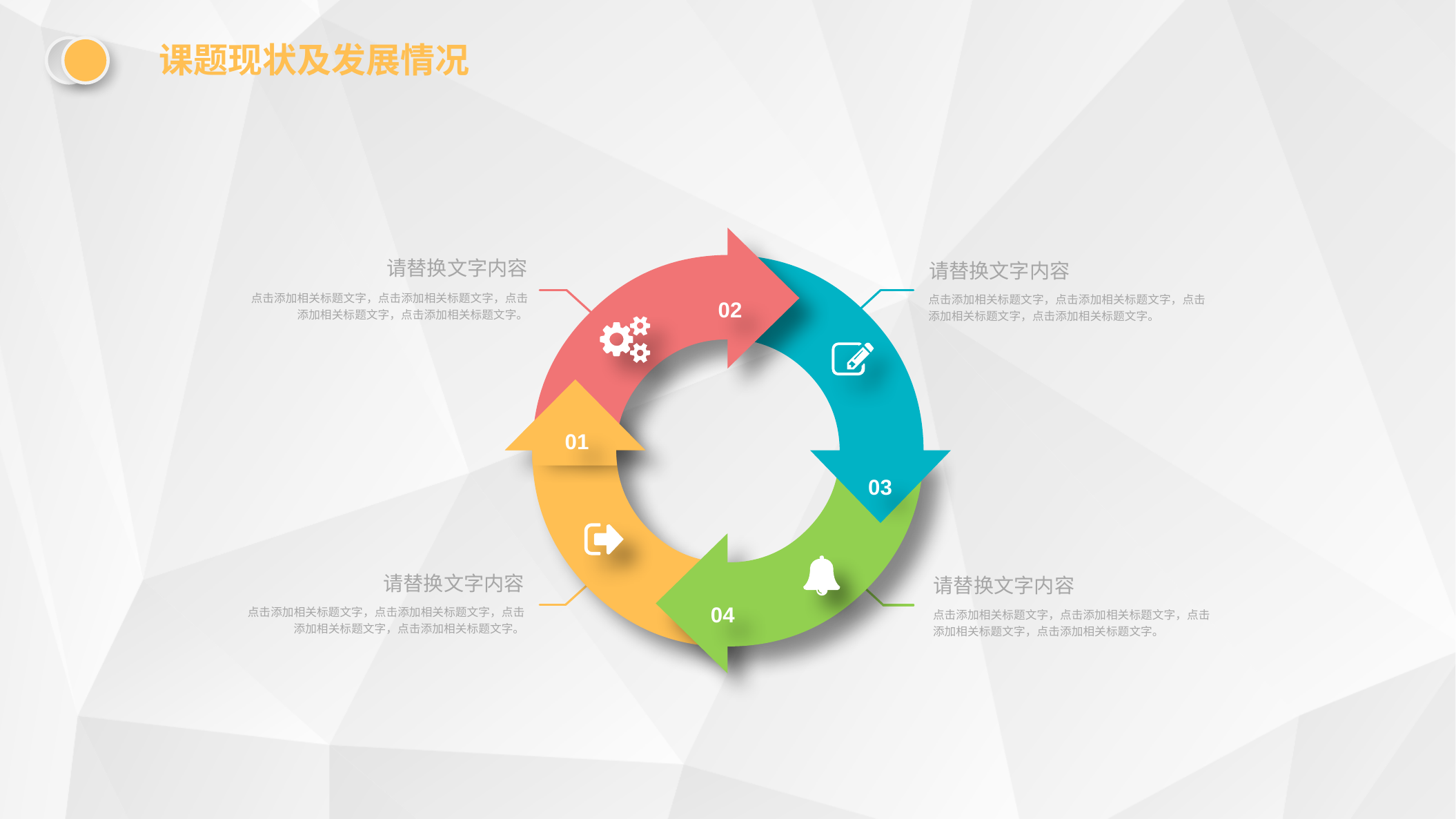

课题现状及发展情况

请替换文字内容
点击添加相关标题文字，点击添加相关标题文字，点击添加相关标题文字，点击添加相关标题文字。
请替换文字内容
点击添加相关标题文字，点击添加相关标题文字，点击添加相关标题文字，点击添加相关标题文字。

02

01

03

请替换文字内容
点击添加相关标题文字，点击添加相关标题文字，点击添加相关标题文字，点击添加相关标题文字。
请替换文字内容
点击添加相关标题文字，点击添加相关标题文字，点击添加相关标题文字，点击添加相关标题文字。
04